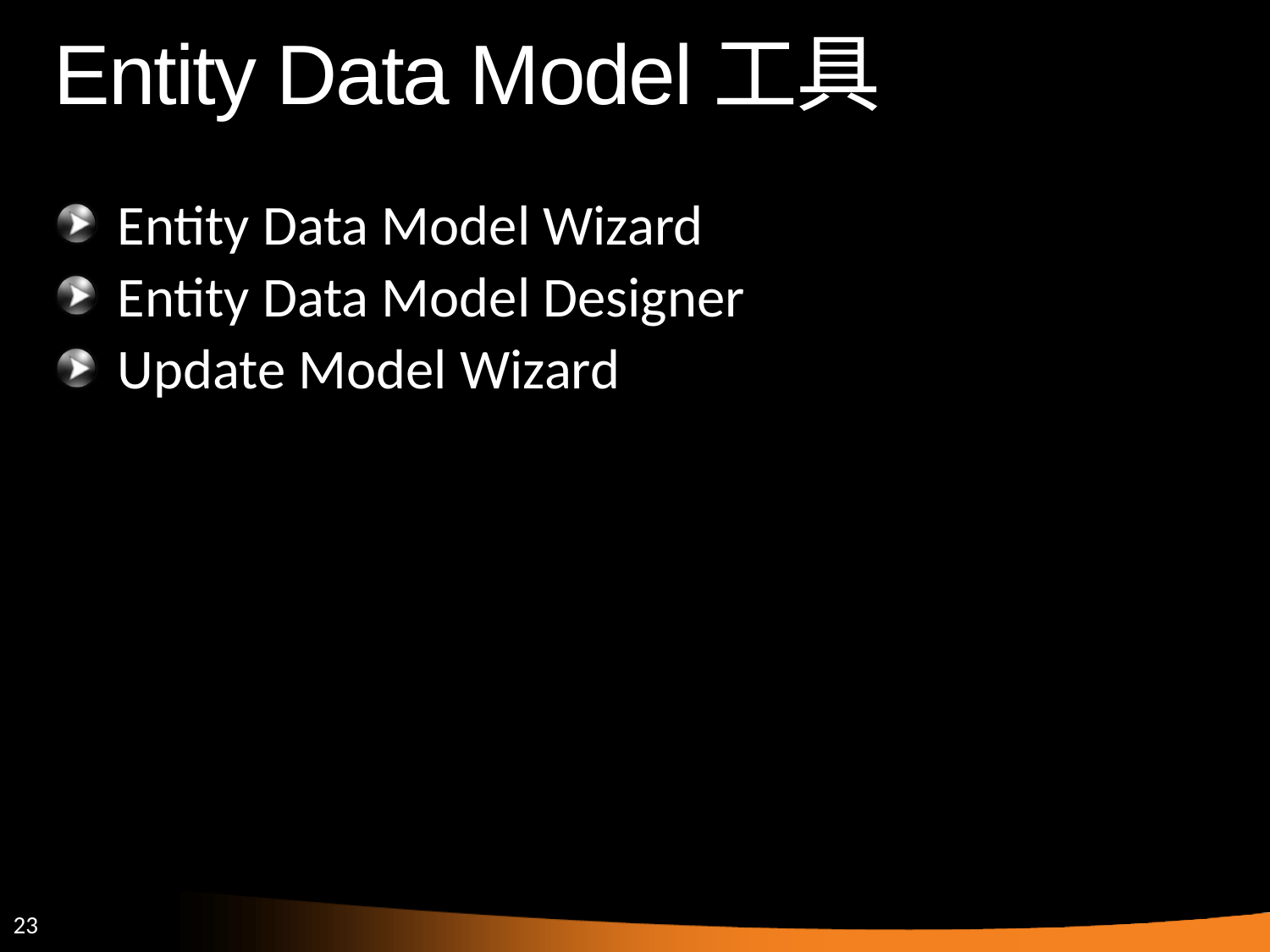

# Entity Data Model工具
Entity Data Model Wizard
Entity Data Model Designer
Update Model Wizard